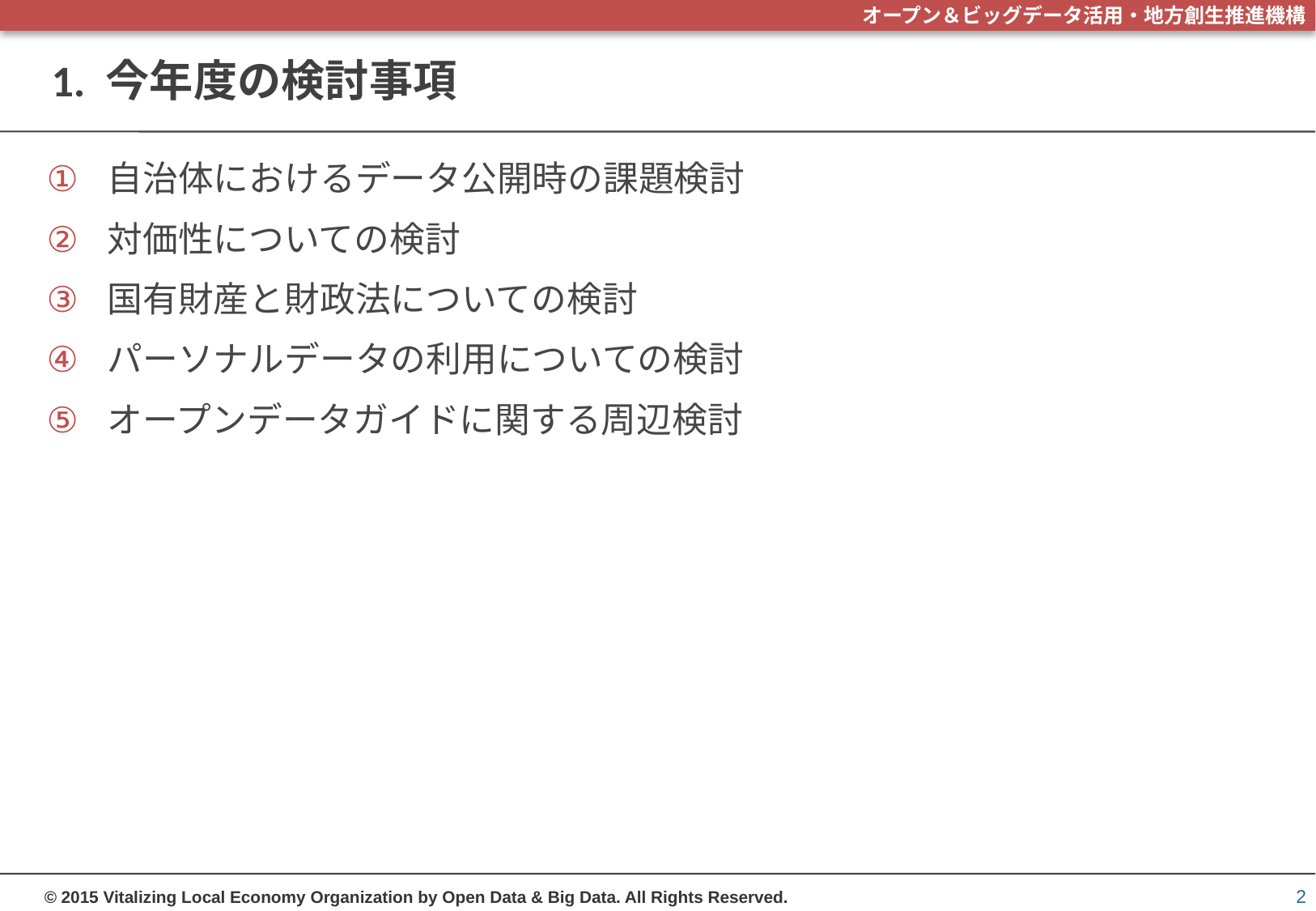

# 1. 今年度の検討事項
自治体におけるデータ公開時の課題検討
対価性についての検討
国有財産と財政法についての検討
パーソナルデータの利用についての検討
オープンデータガイドに関する周辺検討
2